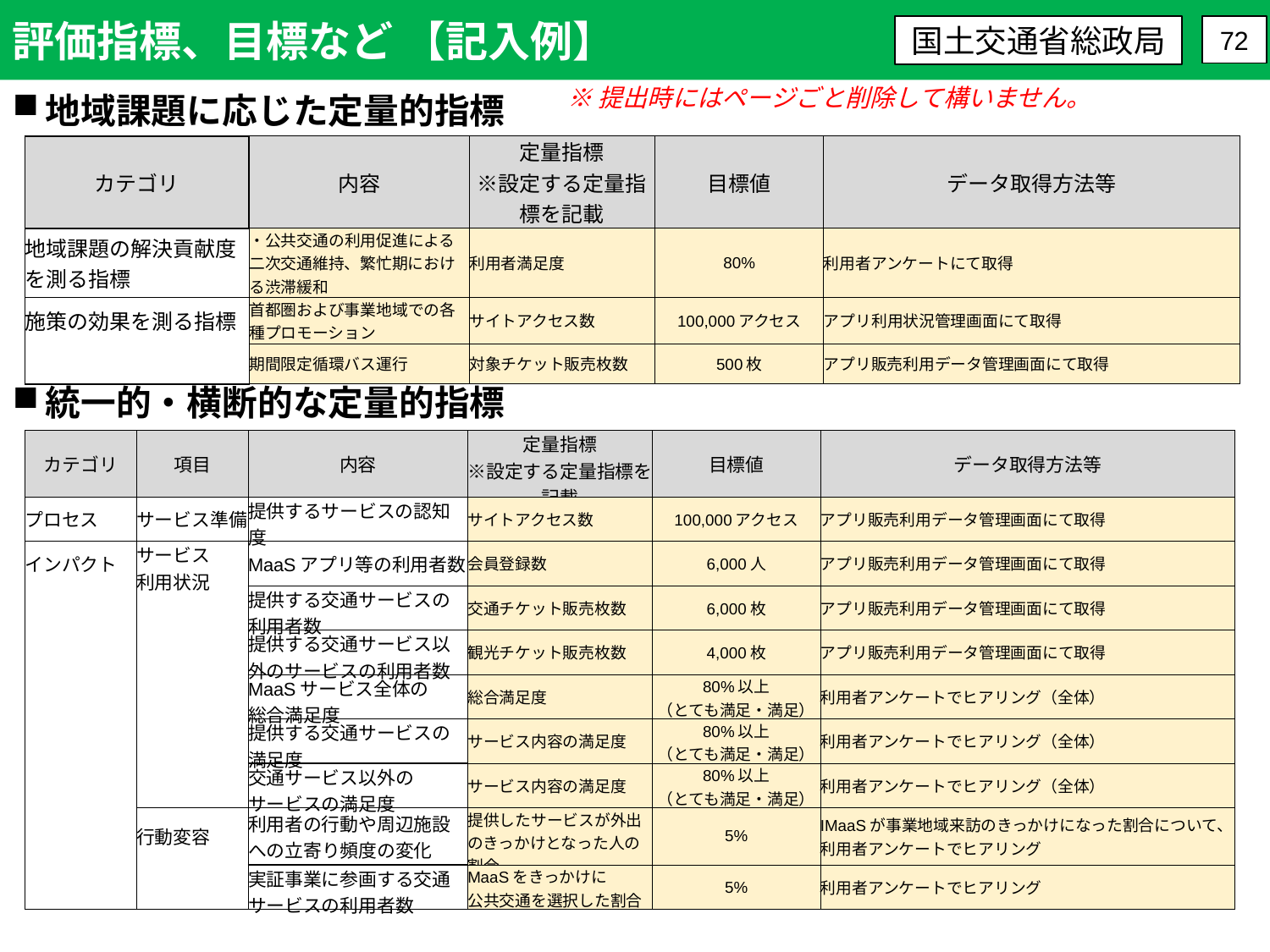

評価指標、目標など 【記入例】
国土交通省総政局
72
※提出時にはページごと削除して構いません。
地域課題に応じた定量的指標
| カテゴリ | 内容 | 定量指標 ※設定する定量指標を記載 | 目標値 | データ取得方法等 |
| --- | --- | --- | --- | --- |
| 地域課題の解決貢献度を測る指標 | ・公共交通の利用促進による二次交通維持、繁忙期における渋滞緩和 | 利用者満足度 | 80% | 利用者アンケートにて取得 |
| 施策の効果を測る指標 | 首都圏および事業地域での各種プロモーション | サイトアクセス数 | 100,000アクセス | アプリ利用状況管理画面にて取得 |
|  | 期間限定循環バス運行 | 対象チケット販売枚数 | 500枚 | アプリ販売利用データ管理画面にて取得 |
統一的・横断的な定量的指標
| カテゴリ | 項目 | 内容 | 定量指標 ※設定する定量指標を記載 | 目標値 | データ取得方法等 |
| --- | --- | --- | --- | --- | --- |
| プロセス | サービス準備 | 提供するサービスの認知度 | サイトアクセス数 | 100,000アクセス | アプリ販売利用データ管理画面にて取得 |
| インパクト | サービス 利用状況 | MaaSアプリ等の利用者数 | 会員登録数 | 6,000人 | アプリ販売利用データ管理画面にて取得 |
|  |  | 提供する交通サービスの 利用者数 | 交通チケット販売枚数 | 6,000枚 | アプリ販売利用データ管理画面にて取得 |
|  |  | 提供する交通サービス以外のサービスの利用者数 | 観光チケット販売枚数 | 4,000枚 | アプリ販売利用データ管理画面にて取得 |
|  |  | MaaSサービス全体の 総合満足度 | 総合満足度 | 80%以上 （とても満足・満足） | 利用者アンケートでヒアリング（全体） |
|  |  | 提供する交通サービスの 満足度 | サービス内容の満足度 | 80%以上 （とても満足・満足） | 利用者アンケートでヒアリング（全体） |
|  |  | 交通サービス以外の サービスの満足度 | サービス内容の満足度 | 80%以上 （とても満足・満足） | 利用者アンケートでヒアリング（全体） |
|  | 行動変容 | 利用者の行動や周辺施設への立寄り頻度の変化 | 提供したサービスが外出のきっかけとなった人の割合 | 5% | IMaaSが事業地域来訪のきっかけになった割合について、利用者アンケートでヒアリング |
|  |  | 実証事業に参画する交通サービスの利用者数 | MaaSをきっかけに 公共交通を選択した割合 | 5% | 利用者アンケートでヒアリング |